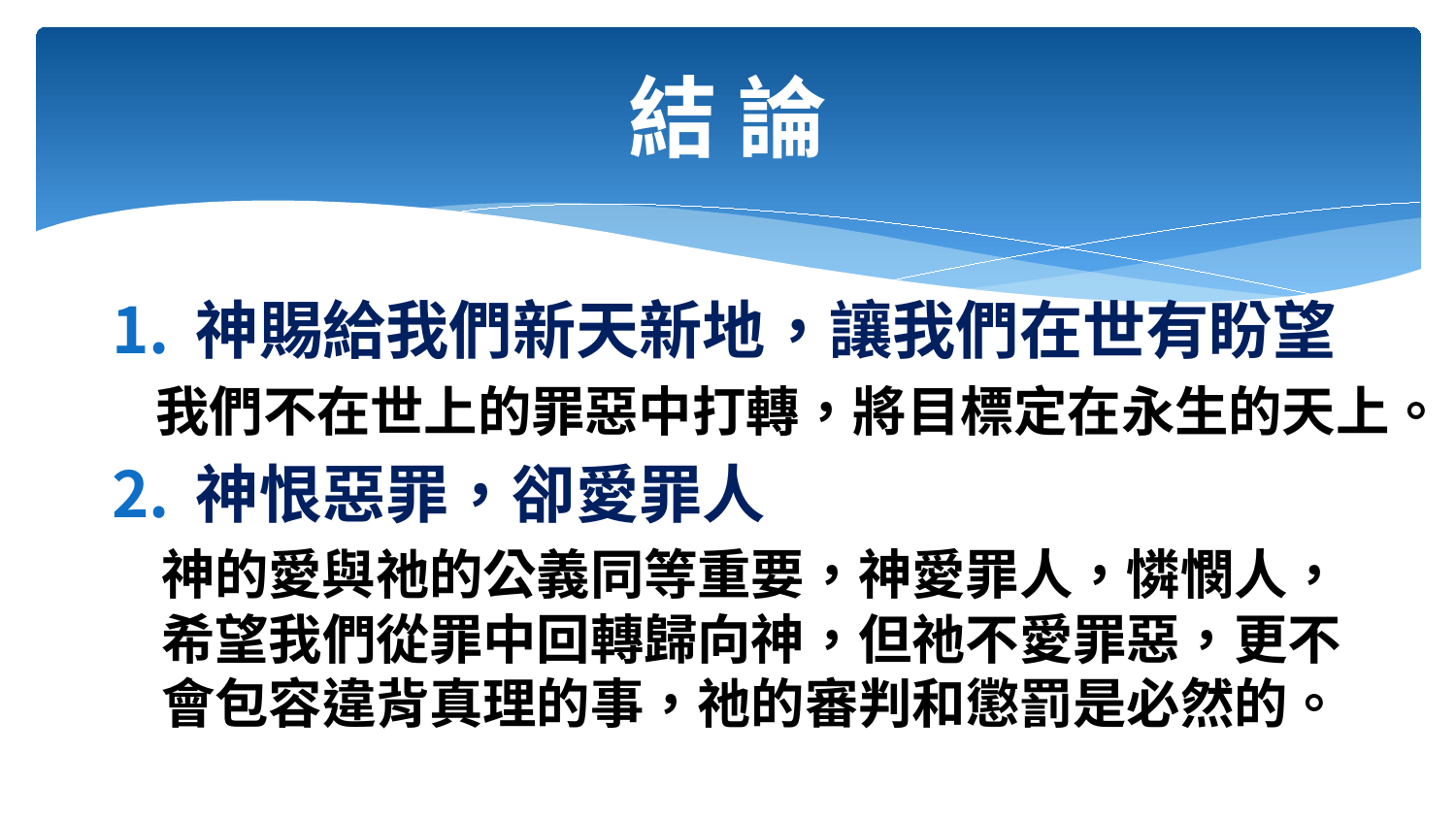

# 結 論
神賜給我們新天新地，讓我們在世有盼望
我們不在世上的罪惡中打轉，將目標定在永生的天上。
神恨惡罪，卻愛罪人
神的愛與祂的公義同等重要，神愛罪人，憐憫人，希望我們從罪中回轉歸向神，但祂不愛罪惡，更不會包容違背真理的事，祂的審判和懲罰是必然的。